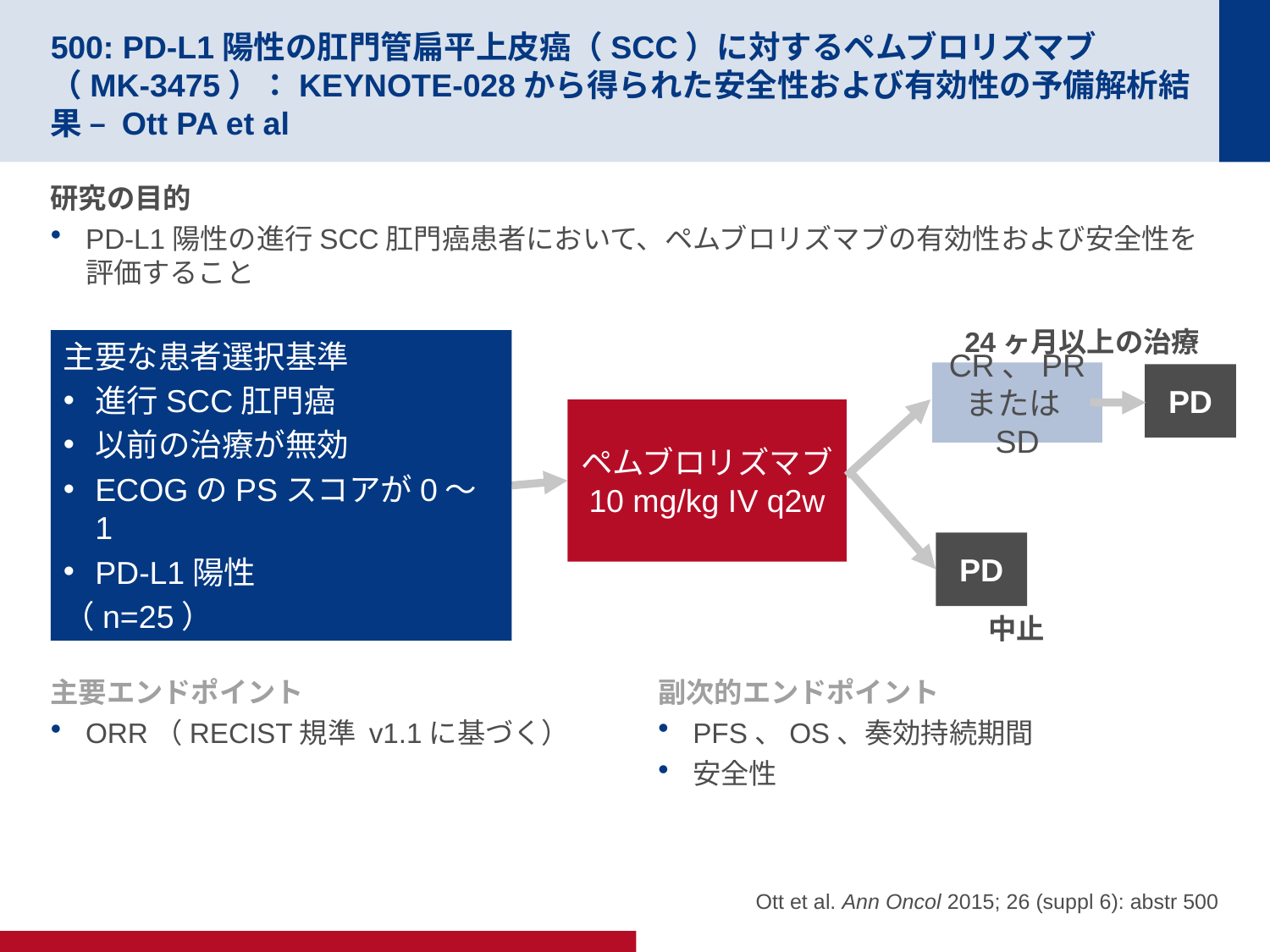

# 500: PD-L1陽性の肛門管扁平上皮癌（SCC）に対するペムブロリズマブ（MK-3475）：KEYNOTE-028から得られた安全性および有効性の予備解析結果 – Ott PA et al
研究の目的
PD-L1陽性の進行SCC肛門癌患者において、ペムブロリズマブの有効性および安全性を評価すること
24ヶ月以上の治療
主要な患者選択基準
進行SCC肛門癌
以前の治療が無効
ECOGのPSスコアが0～1
PD-L1陽性
（n=25）
CR、PR
またはSD
PD
ペムブロリズマブ
10 mg/kg IV q2w
PD
中止
主要エンドポイント
ORR（RECIST規準 v1.1に基づく）

副次的エンドポイント
PFS、OS、奏効持続期間
安全性
Ott et al. Ann Oncol 2015; 26 (suppl 6): abstr 500